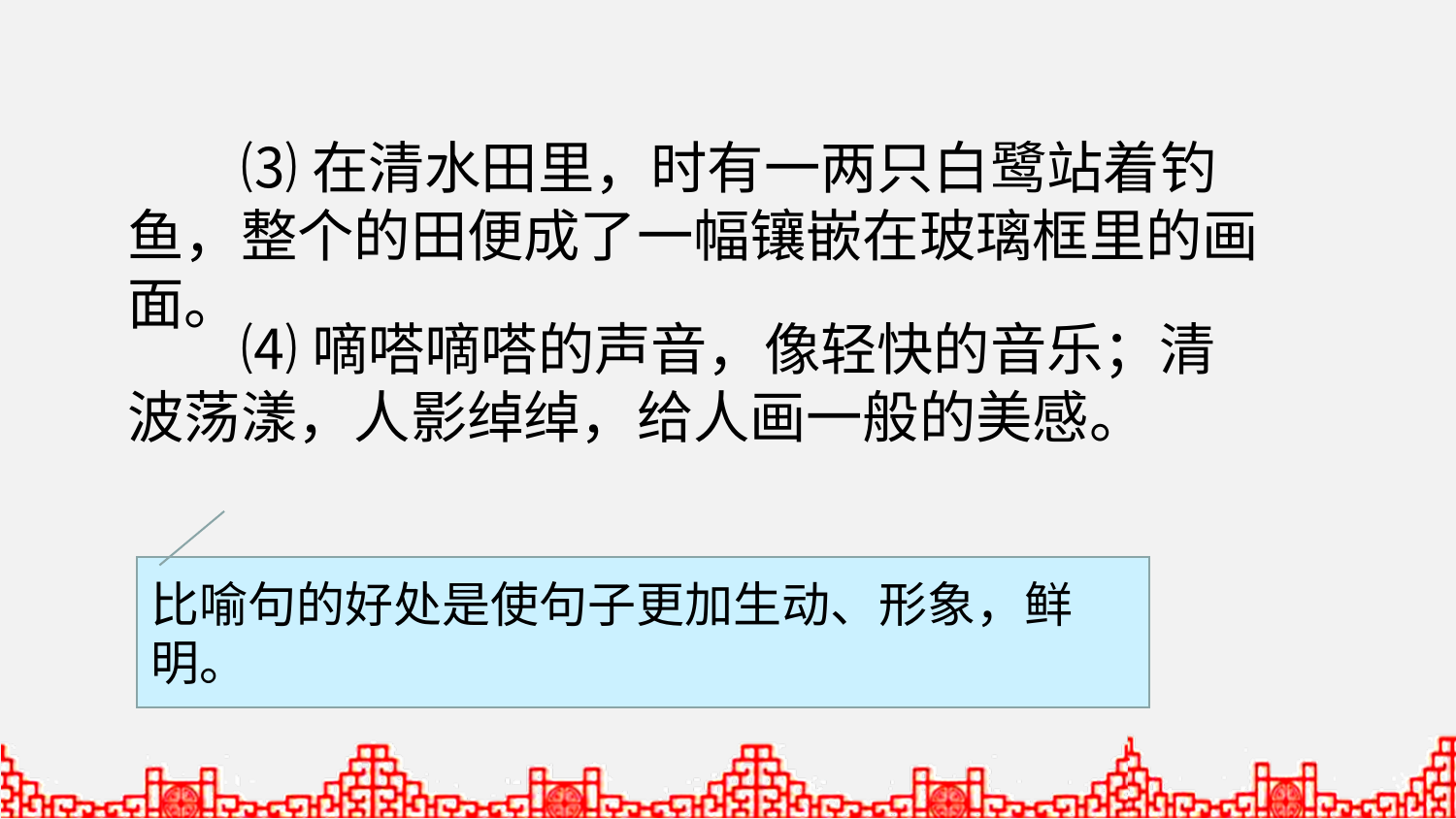

⑶在清水田里，时有一两只白鹭站着钓鱼，整个的田便成了一幅镶嵌在玻璃框里的画面。
         ⑷嘀嗒嘀嗒的声音，像轻快的音乐；清波荡漾，人影绰绰，给人画一般的美感。
比喻句的好处是使句子更加生动、形象，鲜明。